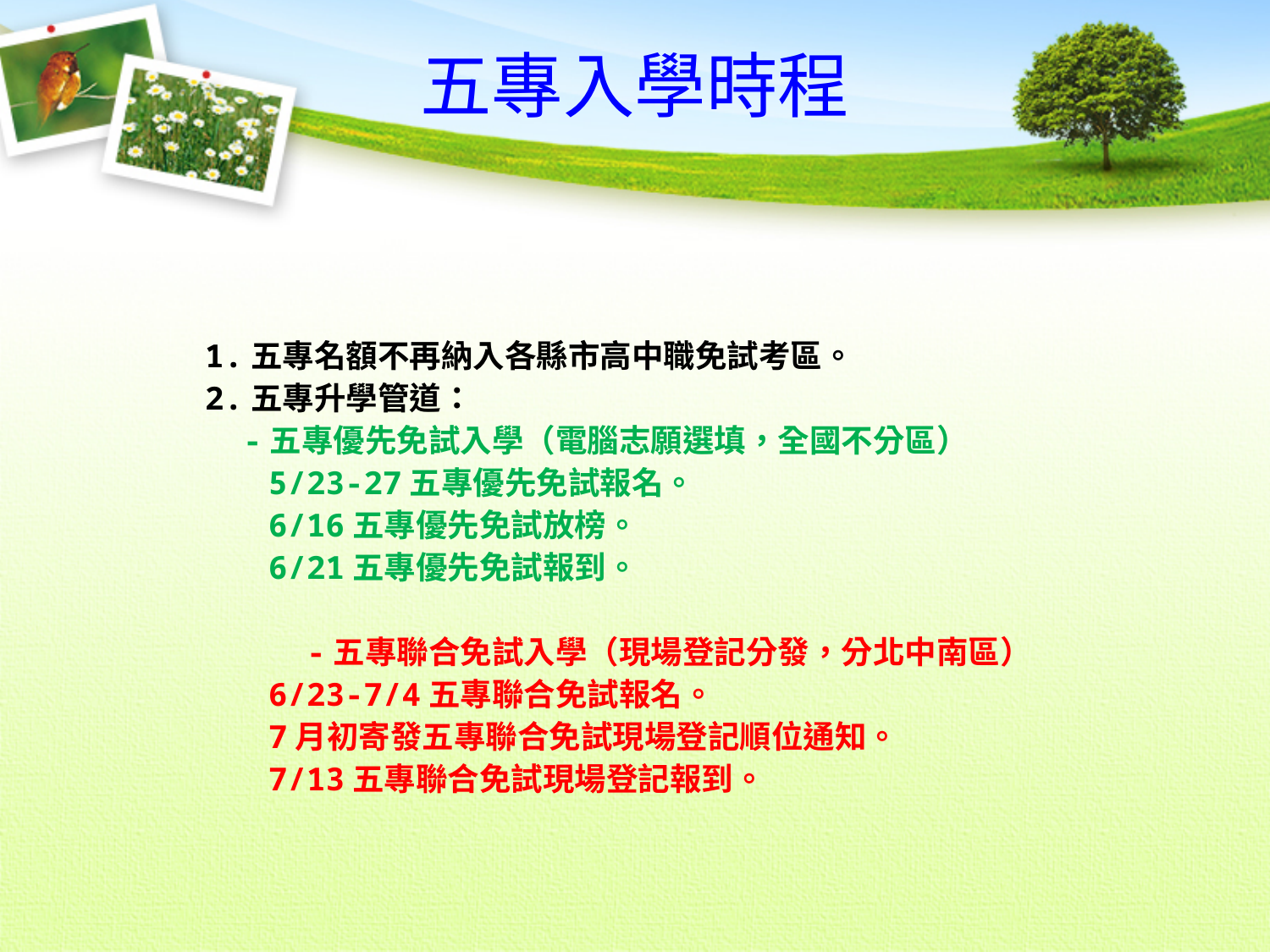

五專入學時程
1.五專名額不再納入各縣市高中職免試考區。
2.五專升學管道：
  -五專優先免試入學（電腦志願選填，全國不分區）
5/23-27五專優先免試報名。
6/16五專優先免試放榜。
6/21五專優先免試報到。

  -五專聯合免試入學（現場登記分發，分北中南區）
6/23-7/4五專聯合免試報名。
7月初寄發五專聯合免試現場登記順位通知。
7/13五專聯合免試現場登記報到。